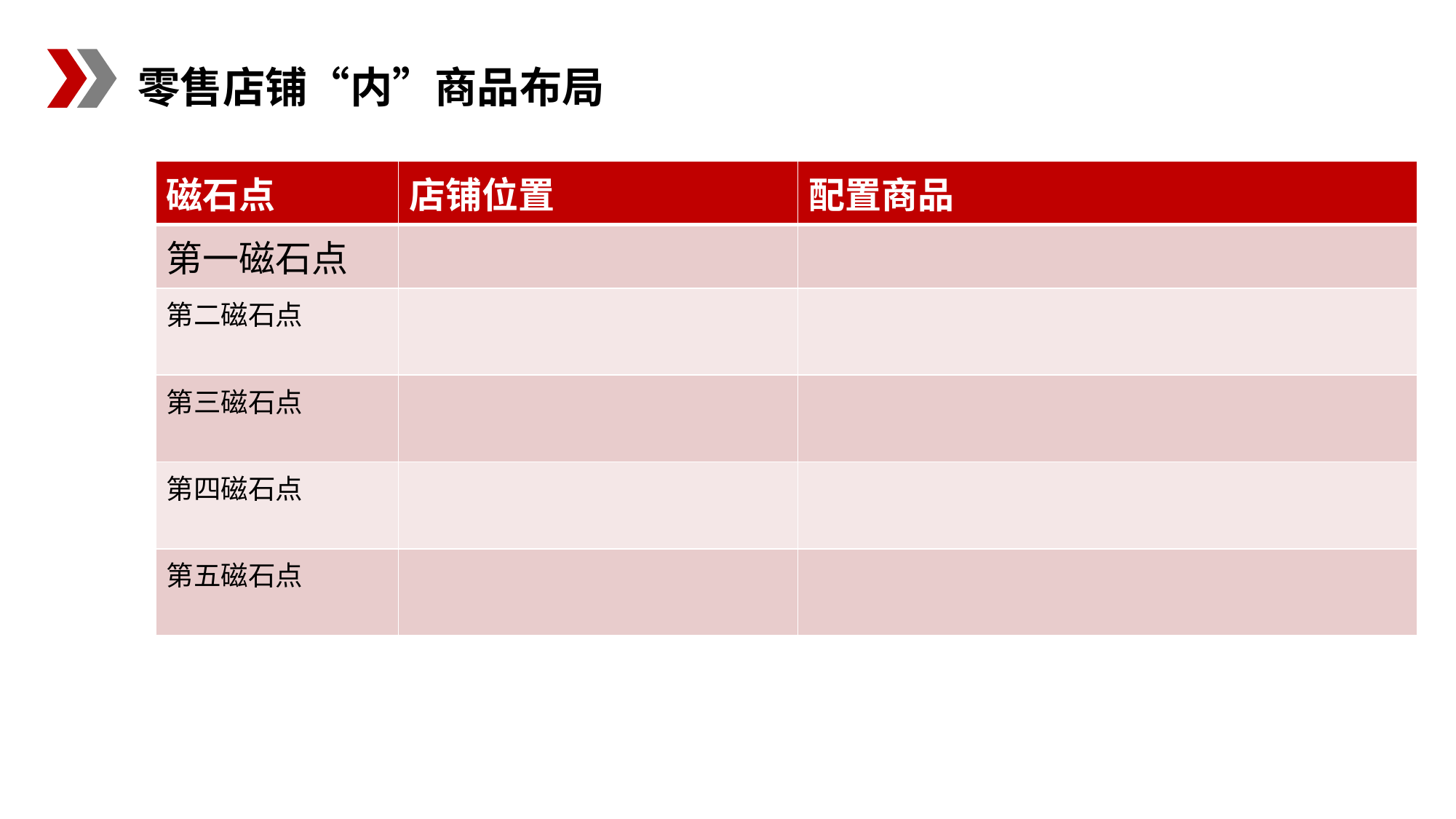

零售店铺“内”商品布局

| 磁石点 | 店铺位置 | 配置商品 |
| --- | --- | --- |
| 第一磁石点 |  |  |
| 第二磁石点 |  |  |
| 第三磁石点 |  |  |
| 第四磁石点 |  |  |
| 第五磁石点 |  |  |